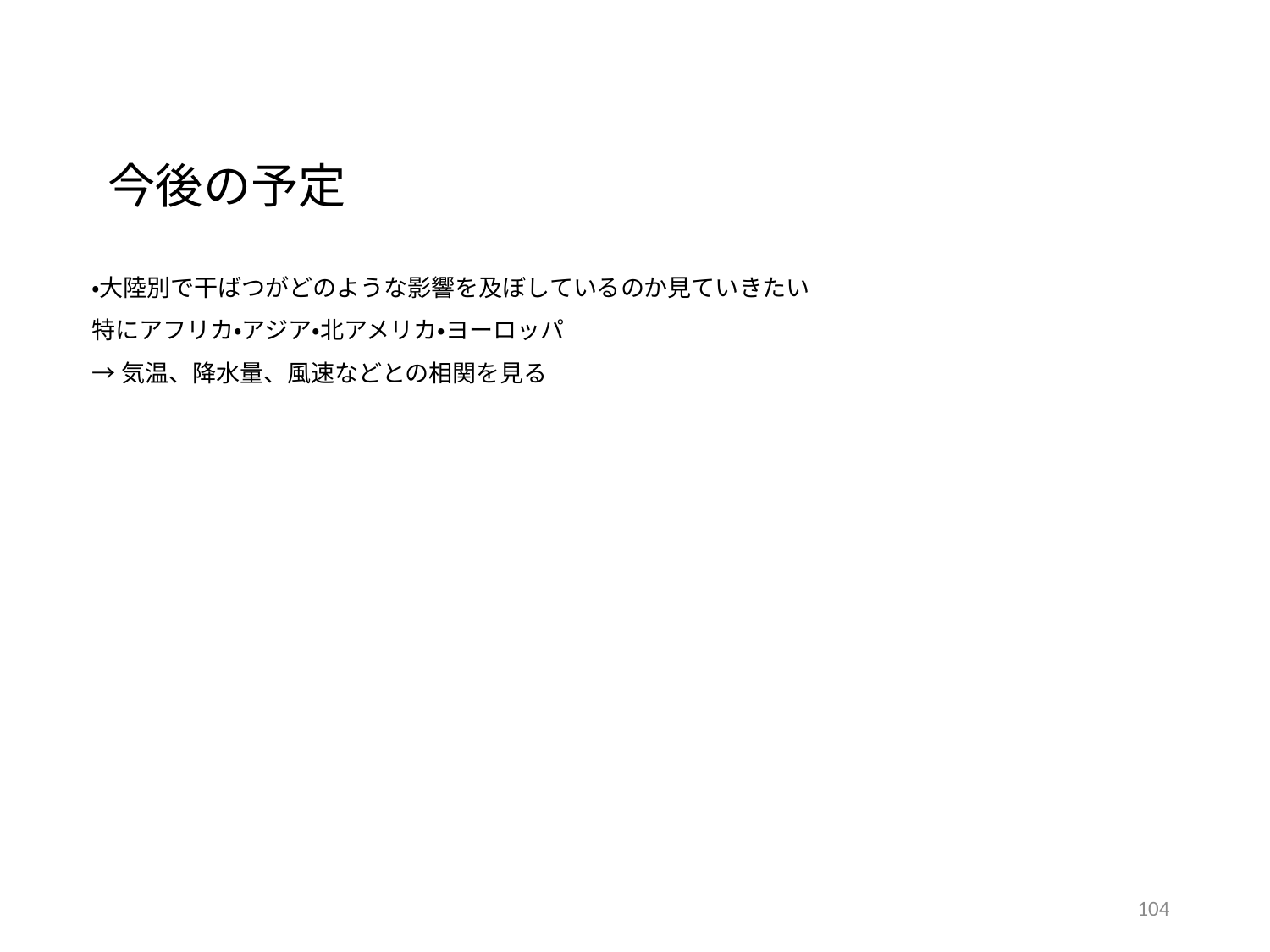

# 今後の予定
・大陸別で干ばつがどのような影響を及ぼしているのか見ていきたい
特にアフリカ・アジア・北アメリカ・ヨーロッパ
→気温、降水量、風速などとの相関を見る

104